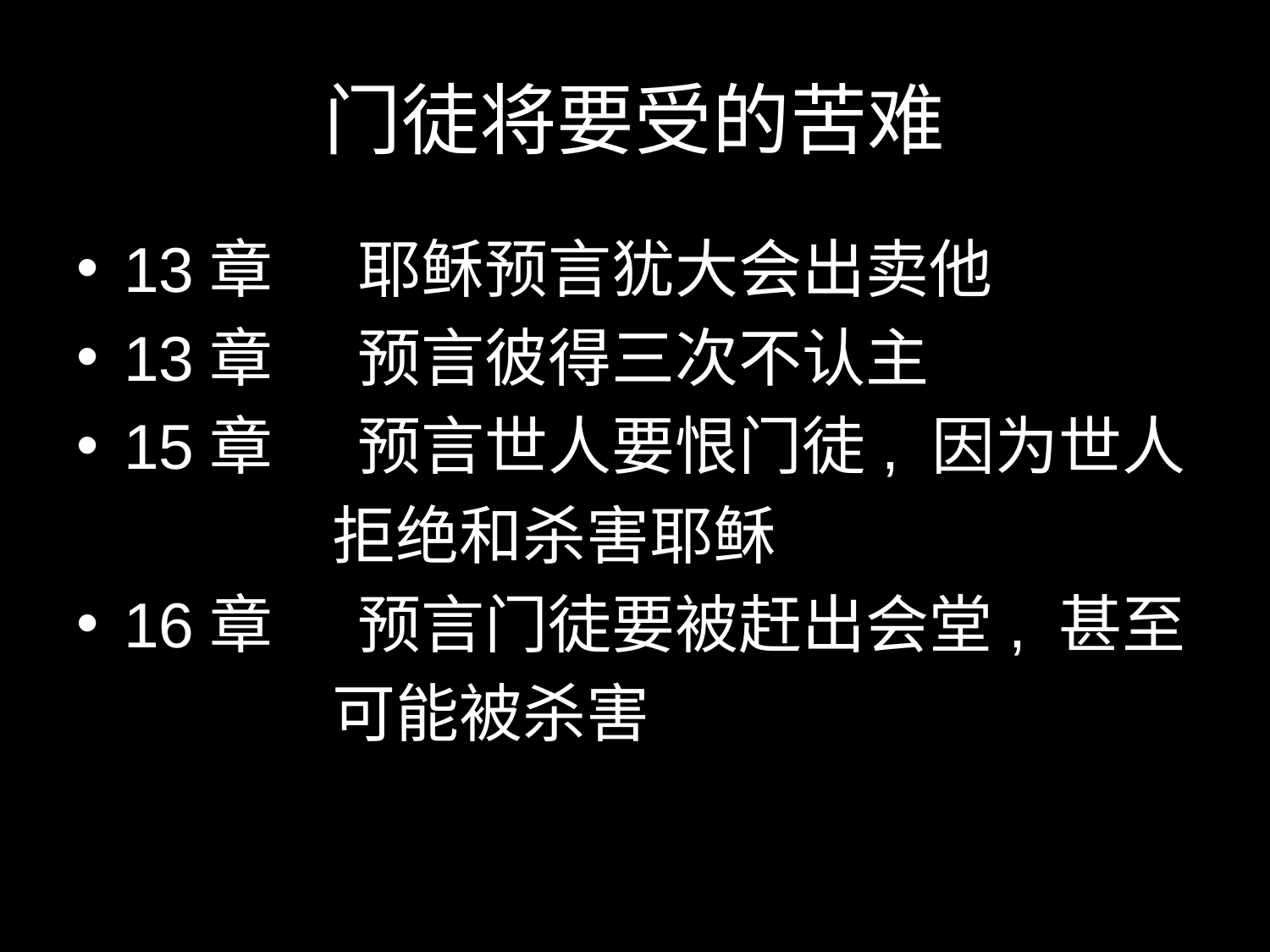

# 门徒将要受的苦难
13章      耶稣预言犹大会出卖他
13章      预言彼得三次不认主
15章      预言世人要恨门徒, 因为世人
                 拒绝和杀害耶稣
16章      预言门徒要被赶出会堂, 甚至
                 可能被杀害